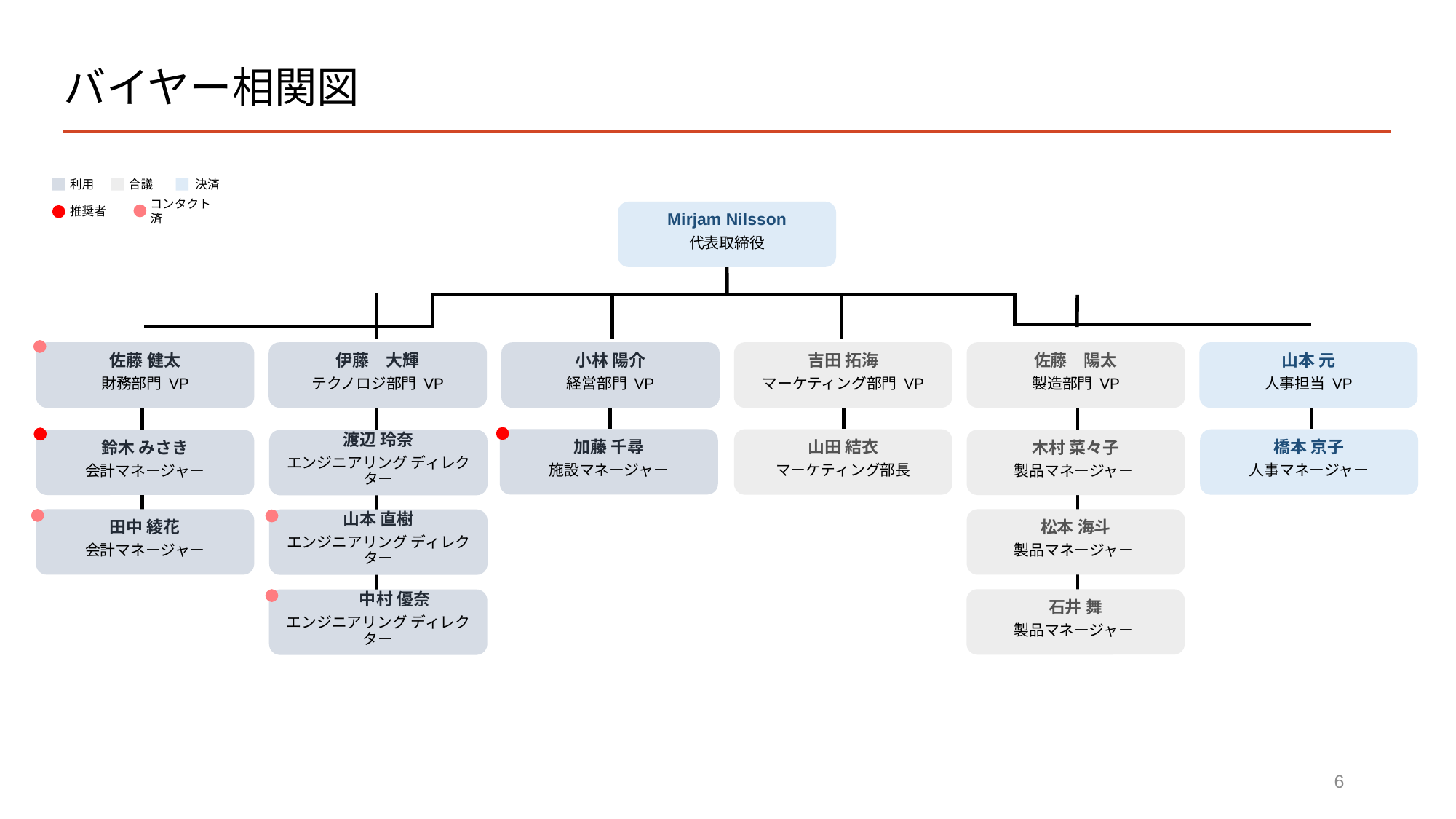

# バイヤー相関図

利用

合議

決済
Mirjam Nilsson
代表取締役

推奨者
コンタクト済

佐藤 健太
財務部門 VP
伊藤　大輝
テクノロジ部門 VP
小林 陽介
経営部門 VP
吉田 拓海
マーケティング部門 VP
佐藤　陽太
製造部門 VP
山本 元
人事担当 VP

加藤 千尋
施設マネージャー
山田 結衣
マーケティング部長
橋本 京子
人事マネージャー
鈴木 みさき
会計マネージャー
木村 菜々子
製品マネージャー
渡辺 玲奈
エンジニアリング ディレクター

田中 綾花
会計マネージャー
松本 海斗
製品マネージャー

山本 直樹
エンジニアリング ディレクター

石井 舞
製品マネージャー
　　中村 優奈
エンジニアリング ディレクター
6